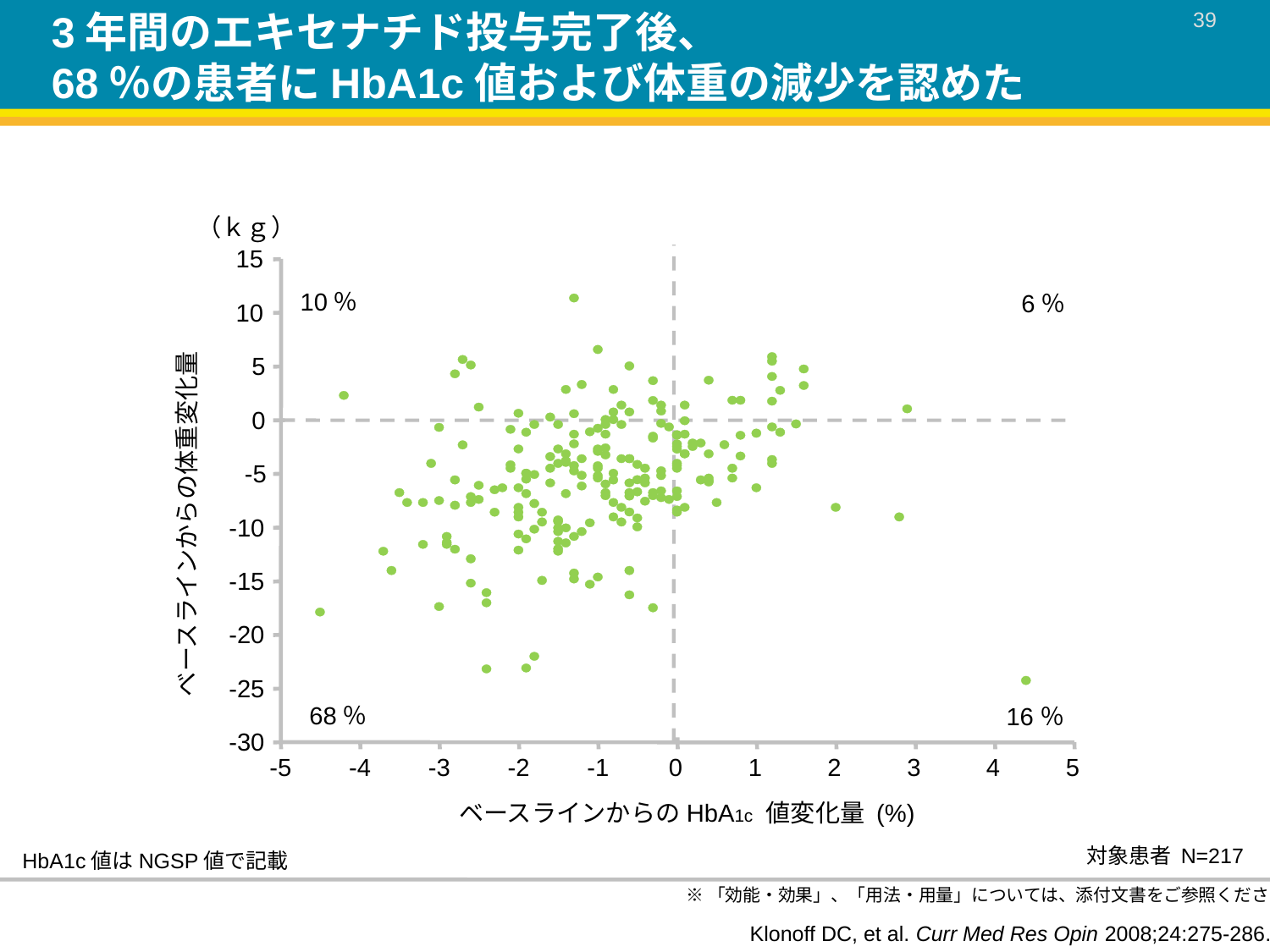

3年間のエキセナチド投与完了後、
68％の患者にHbA1c値および体重の減少を認めた
（ｋｇ）
15

10％
6％

10

5

ベースラインからの体重変化量
0

-5

-10

-15

-20

-25

68％
16％
-30

-5
-4
-3
-2
-1
0
1
2
3
4
5
 ベースラインからのHbA1c 値変化量 (%)
対象患者 N=217
HbA1c値はNGSP値で記載
※「効能・効果」、「用法・用量」については、添付文書をご参照ください。
Klonoff DC, et al. Curr Med Res Opin 2008;24:275-286.